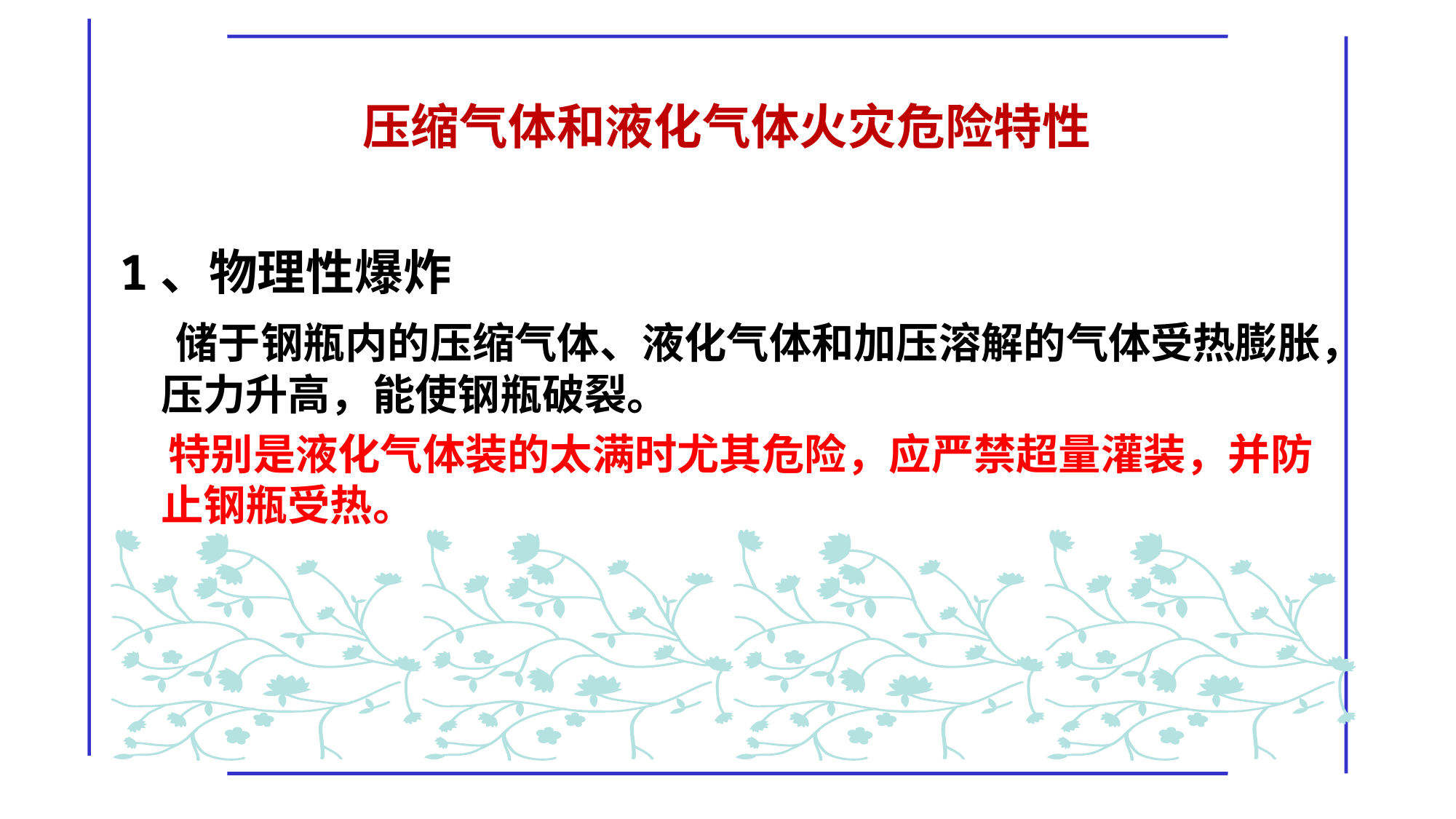

# 压缩气体和液化气体火灾危险特性
1、物理性爆炸
    储于钢瓶内的压缩气体、液化气体和加压溶解的气体受热膨胀，压力升高，能使钢瓶破裂。
    特别是液化气体装的太满时尤其危险，应严禁超量灌装，并防止钢瓶受热。